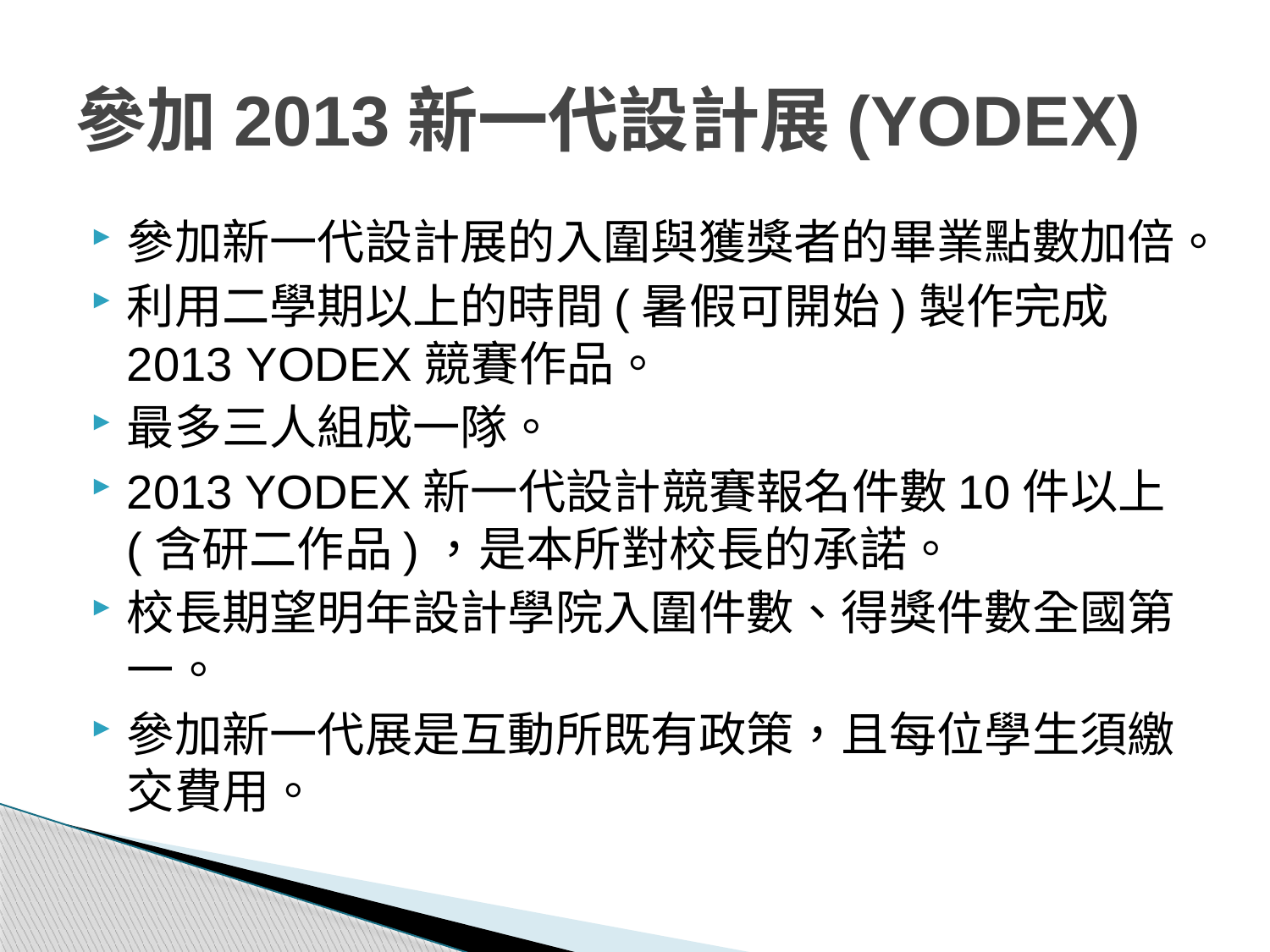

# 參加2013新一代設計展(YODEX)
參加新一代設計展的入圍與獲獎者的畢業點數加倍。
利用二學期以上的時間(暑假可開始)製作完成2013 YODEX競賽作品。
最多三人組成一隊。
2013 YODEX新一代設計競賽報名件數10件以上(含研二作品)，是本所對校長的承諾。
校長期望明年設計學院入圍件數、得獎件數全國第一。
參加新一代展是互動所既有政策，且每位學生須繳交費用。